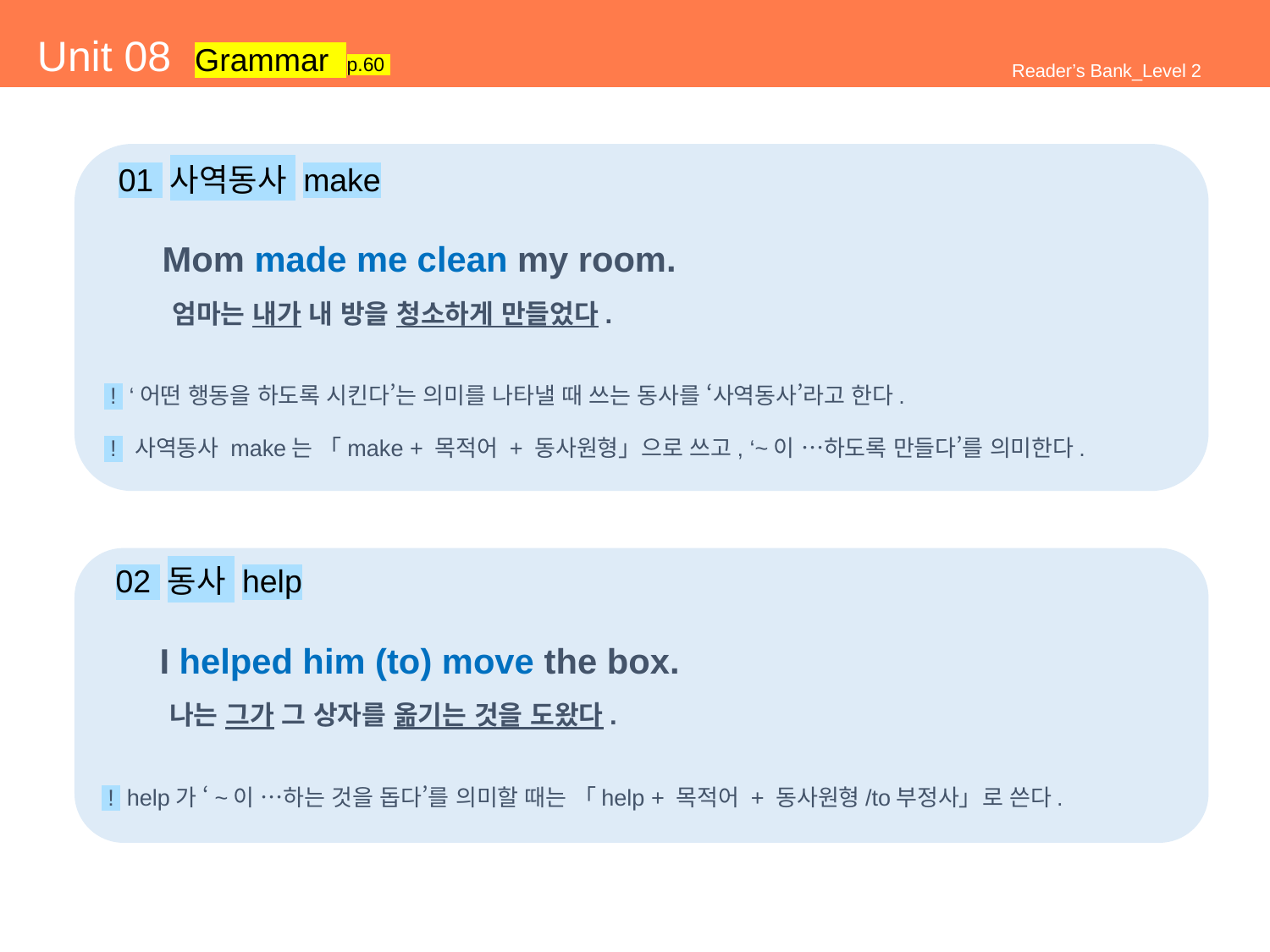

# Unit 08  Grammar  p.60
Reader’s Bank_Level 2

  01 사역동사 make

      Mom made me clean my room.
      엄마는 내가 내 방을 청소하게 만들었다.

 !  ‘어떤 행동을 하도록 시킨다’는 의미를 나타낼 때 쓰는 동사를 ‘사역동사’라고 한다.
 !  사역동사 make는 「make + 목적어 + 동사원형」으로 쓰고, ‘~이 …하도록 만들다’를 의미한다.

  02 동사 help

      I helped him (to) move the box.
      나는 그가 그 상자를 옮기는 것을 도왔다.

 !  help가 ‘~이 …하는 것을 돕다’를 의미할 때는 「help + 목적어 + 동사원형/to부정사」로 쓴다.